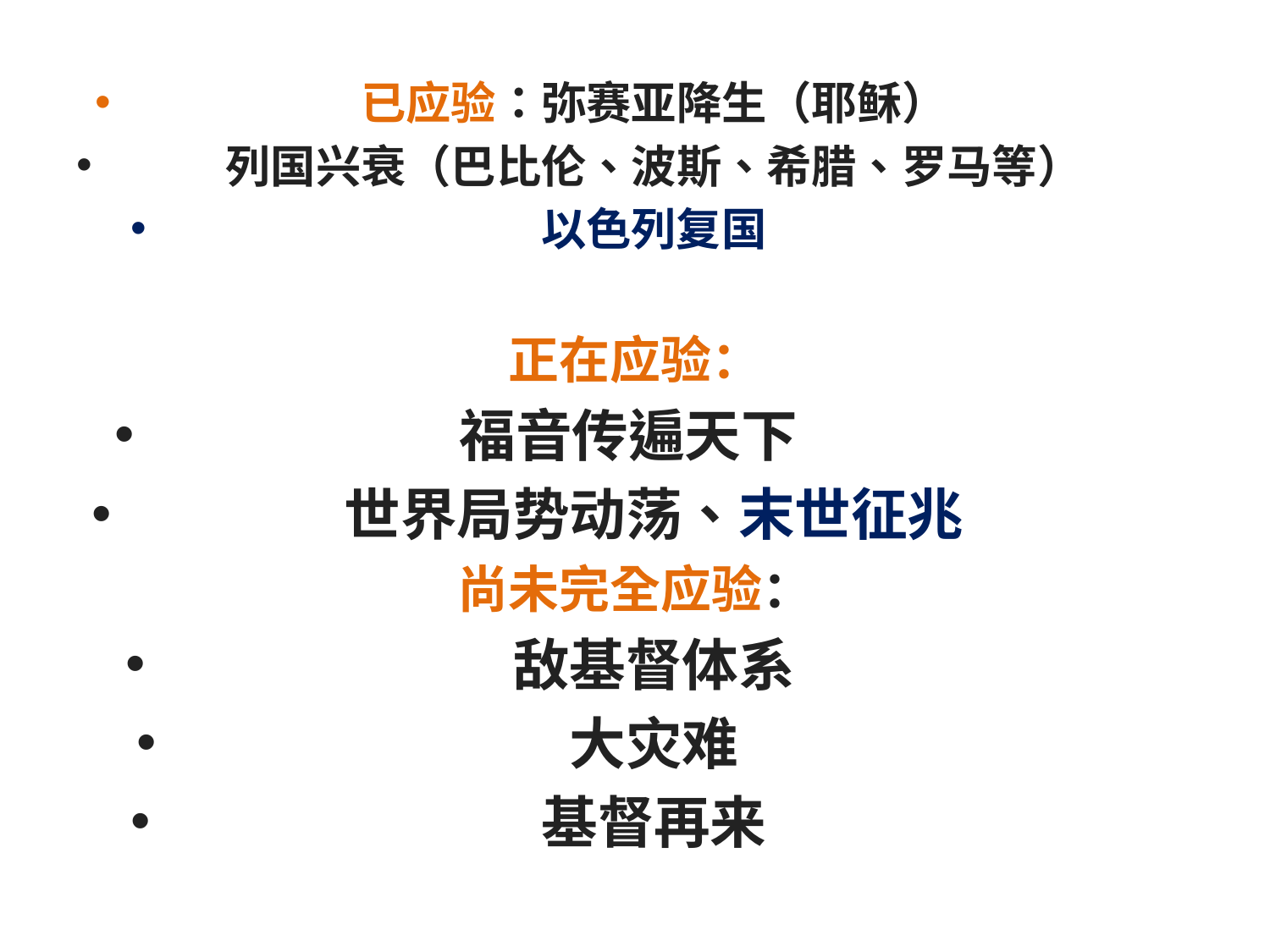

#
已应验：弥赛亚降生（耶稣）
列国兴衰（巴比伦、波斯、希腊、罗马等）
以色列复国

正在应验：
福音传遍天下
世界局势动荡、末世征兆
尚未完全应验：
敌基督体系
大灾难
基督再来